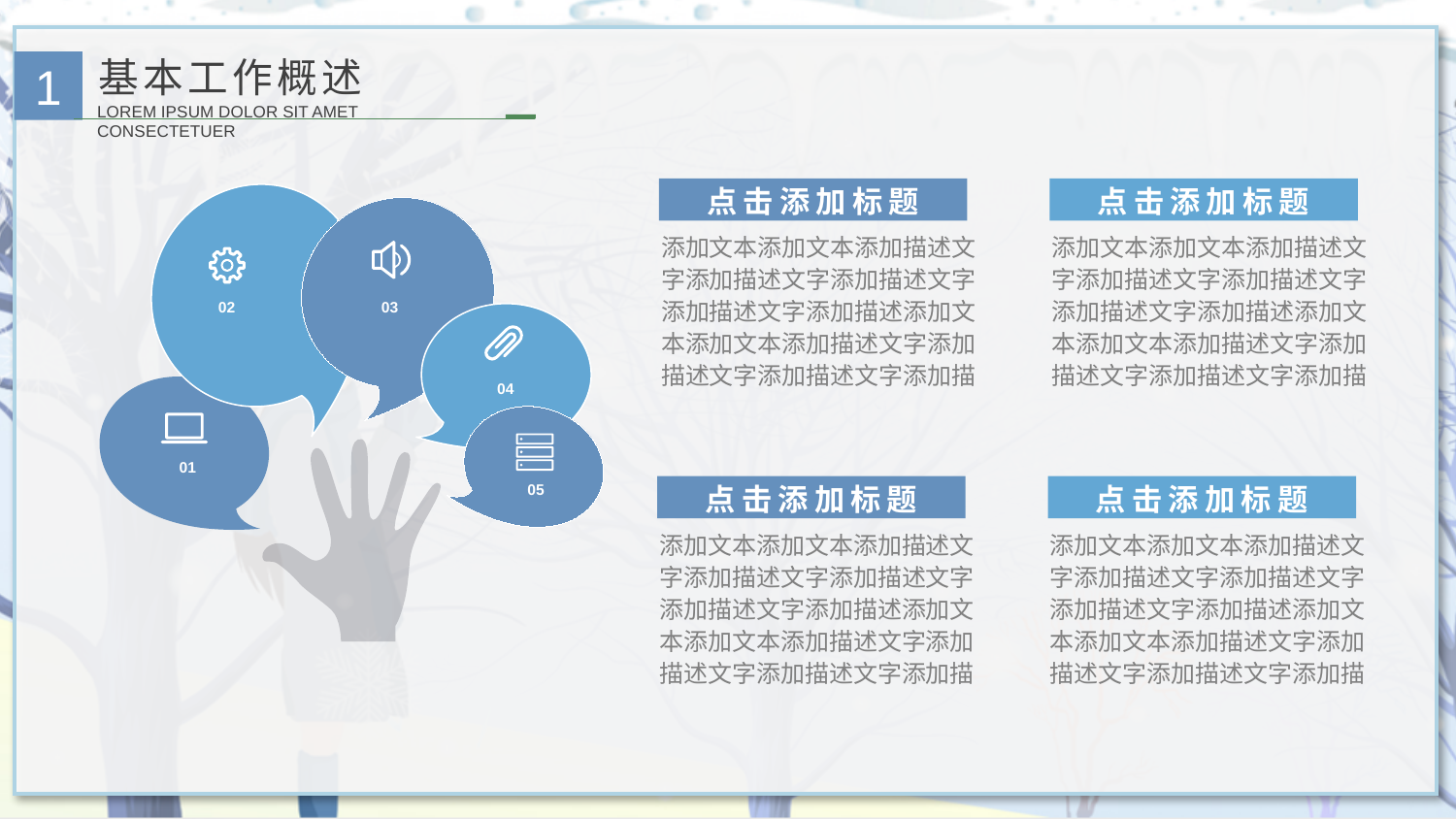

基本工作概述
1
LOREM IPSUM DOLOR SIT AMET CONSECTETUER

点击添加标题
添加文本添加文本添加描述文字添加描述文字添加描述文字添加描述文字添加描述添加文本添加文本添加描述文字添加描述文字添加描述文字添加描
点击添加标题
添加文本添加文本添加描述文字添加描述文字添加描述文字添加描述文字添加描述添加文本添加文本添加描述文字添加描述文字添加描述文字添加描

02
03

04

01
点击添加标题
添加文本添加文本添加描述文字添加描述文字添加描述文字添加描述文字添加描述添加文本添加文本添加描述文字添加描述文字添加描述文字添加描
点击添加标题
添加文本添加文本添加描述文字添加描述文字添加描述文字添加描述文字添加描述添加文本添加文本添加描述文字添加描述文字添加描述文字添加描
05